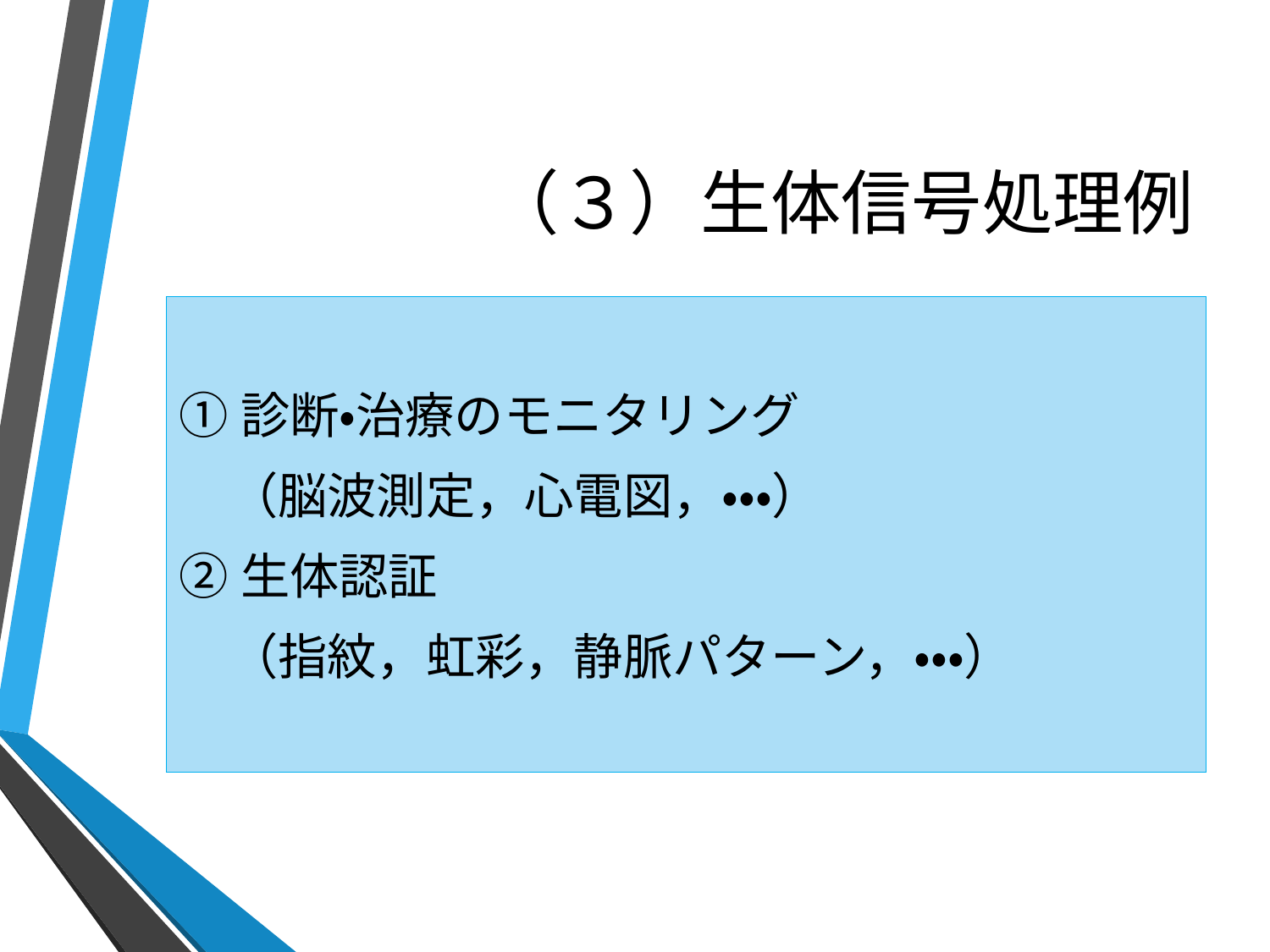

# （３）生体信号処理例
①診断・治療のモニタリング
　（脳波測定，心電図，・・・）
②生体認証
　（指紋，虹彩，静脈パターン，・・・）